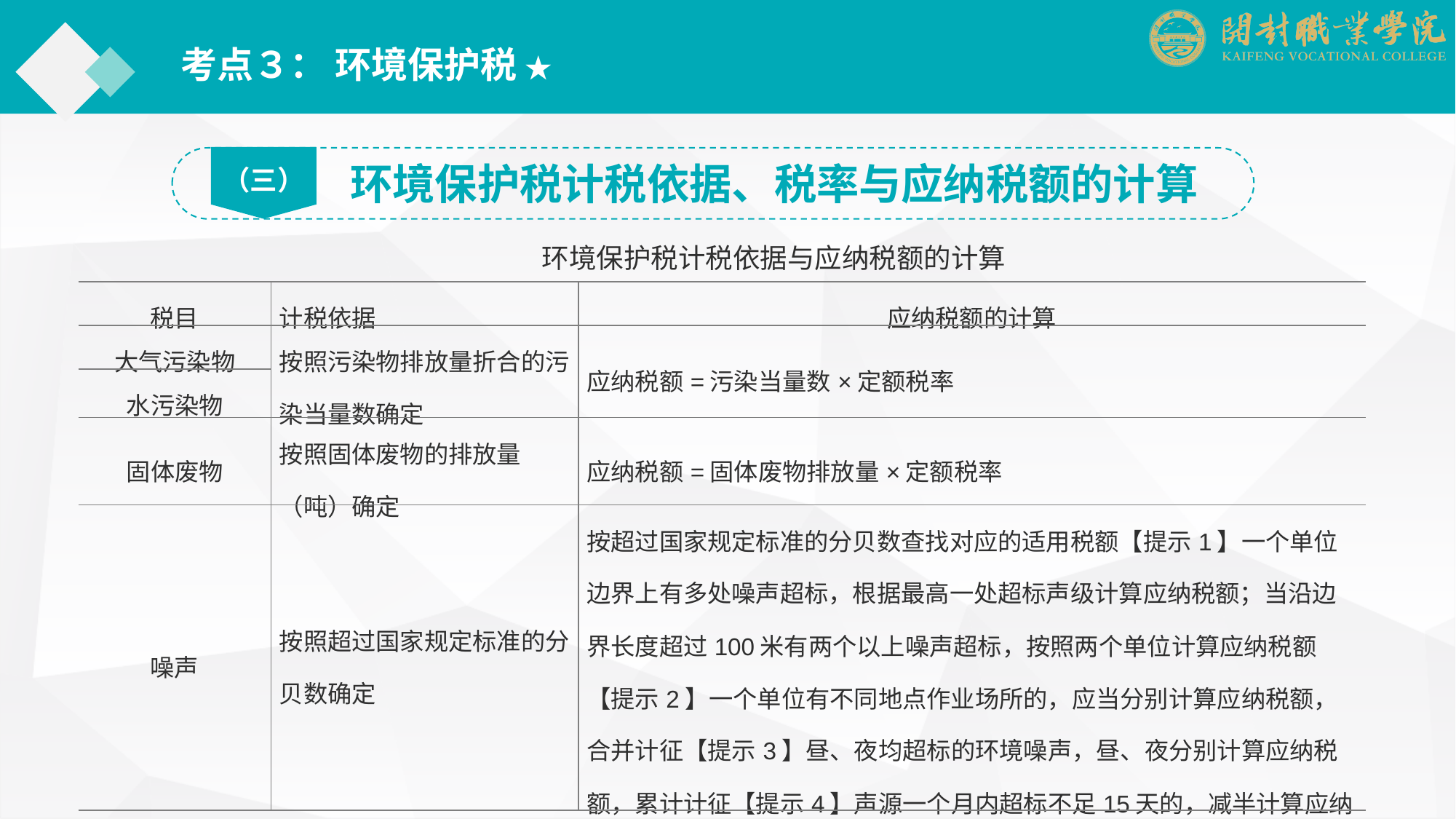

考点３： 环境保护税 ★
（三）

环境保护税计税依据、税率与应纳税额的计算
环境保护税计税依据与应纳税额的计算
| 税目 | 计税依据 | 应纳税额的计算 |
| --- | --- | --- |
| 大气污染物 | 按照污染物排放量折合的污染当量数确定 | 应纳税额=污染当量数×定额税率 |
| 水污染物 |  |  |
| 固体废物 | 按照固体废物的排放量（吨）确定 | 应纳税额=固体废物排放量×定额税率 |
| 噪声 | 按照超过国家规定标准的分贝数确定 | 按超过国家规定标准的分贝数查找对应的适用税额【提示1】一个单位边界上有多处噪声超标，根据最高一处超标声级计算应纳税额；当沿边界长度超过100米有两个以上噪声超标，按照两个单位计算应纳税额【提示2】一个单位有不同地点作业场所的，应当分别计算应纳税额，合并计征【提示3】昼、夜均超标的环境噪声，昼、夜分别计算应纳税额，累计计征【提示4】声源一个月内超标不足15天的，减半计算应纳税额 |